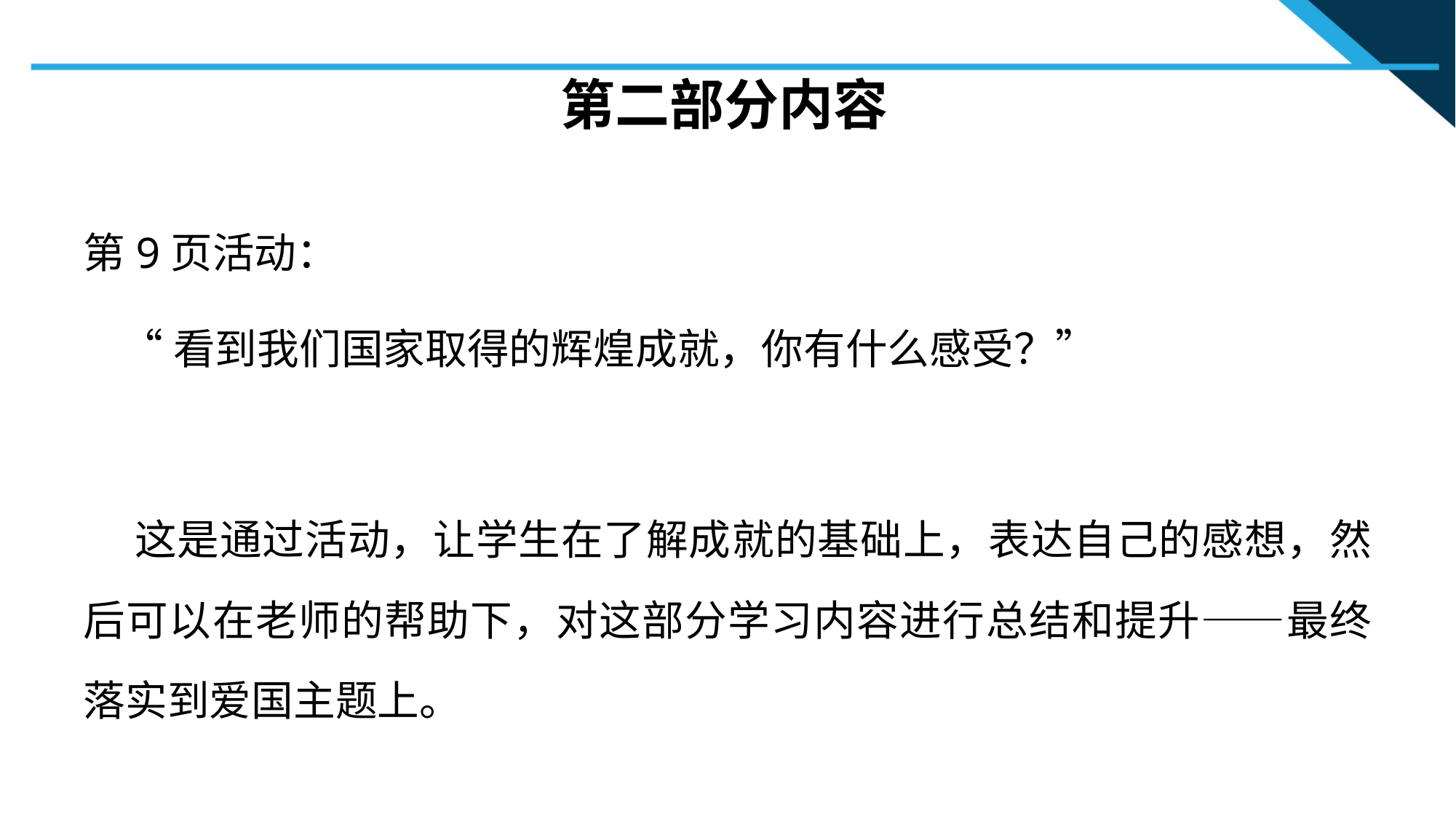

# 第二部分内容
第9页活动：
    “看到我们国家取得的辉煌成就，你有什么感受？”

    这是通过活动，让学生在了解成就的基础上，表达自己的感想，然后可以在老师的帮助下，对这部分学习内容进行总结和提升——最终落实到爱国主题上。